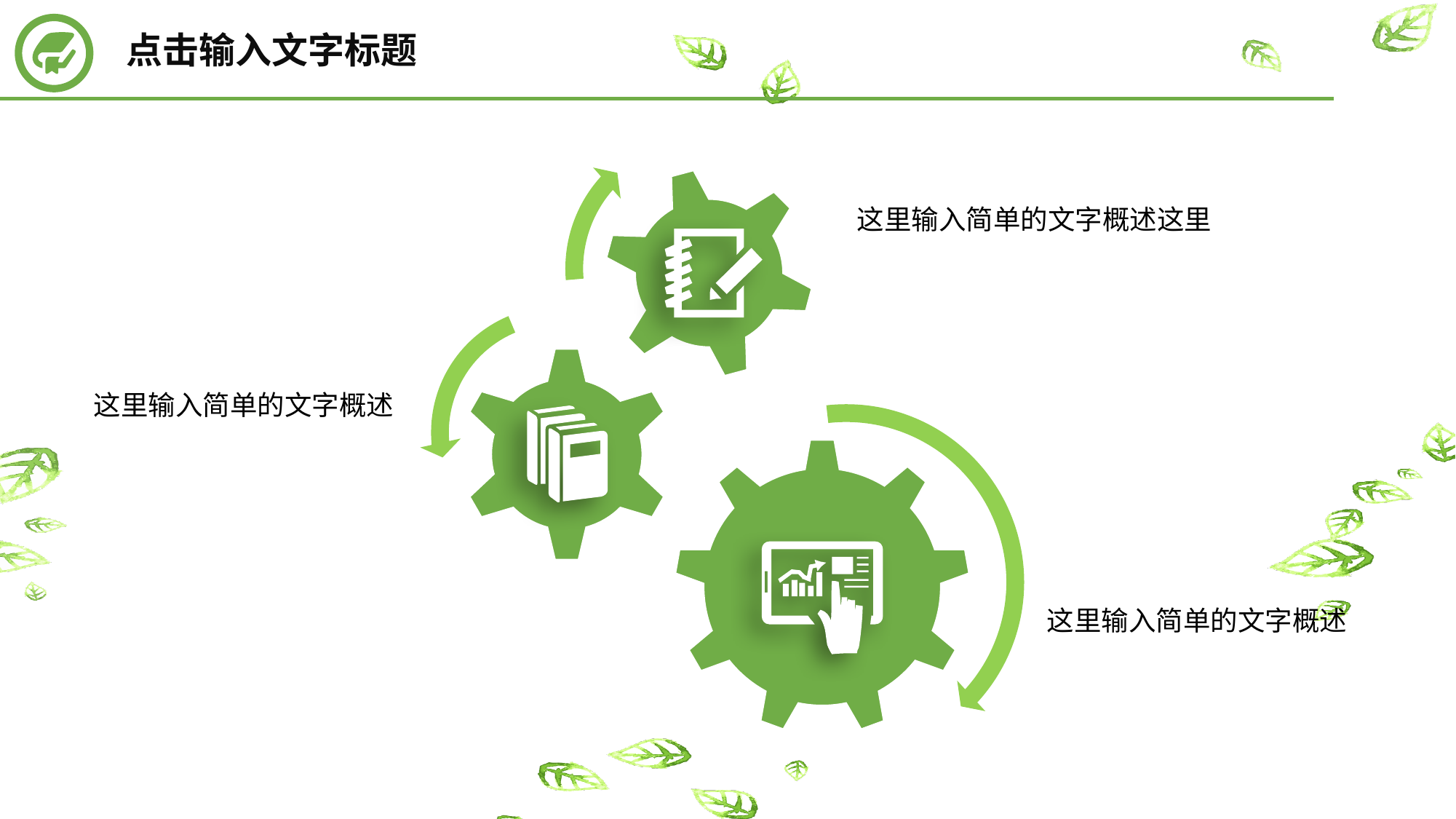

点击输入文字标题

这里输入简单的文字概述这里

这里输入简单的文字概述

这里输入简单的文字概述
延时